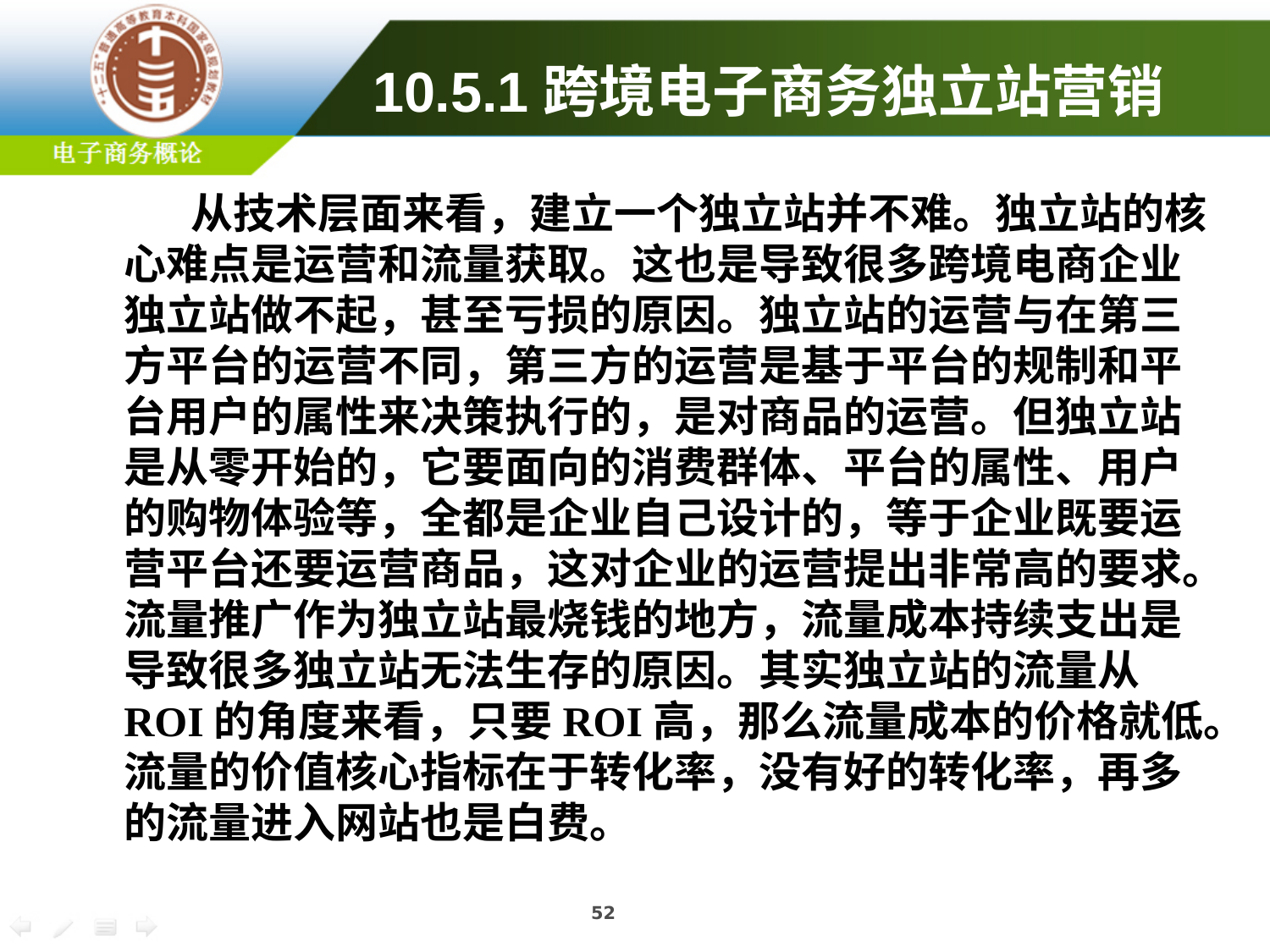

10.5.1跨境电子商务独立站营销
           从技术层面来看，建立一个独立站并不难。独立站的核心难点是运营和流量获取。这也是导致很多跨境电商企业独立站做不起，甚至亏损的原因。独立站的运营与在第三方平台的运营不同，第三方的运营是基于平台的规制和平台用户的属性来决策执行的，是对商品的运营。但独立站是从零开始的，它要面向的消费群体、平台的属性、用户的购物体验等，全都是企业自己设计的，等于企业既要运营平台还要运营商品，这对企业的运营提出非常高的要求。流量推广作为独立站最烧钱的地方，流量成本持续支出是导致很多独立站无法生存的原因。其实独立站的流量从ROI的角度来看，只要ROI高，那么流量成本的价格就低。流量的价值核心指标在于转化率，没有好的转化率，再多的流量进入网站也是白费。

52